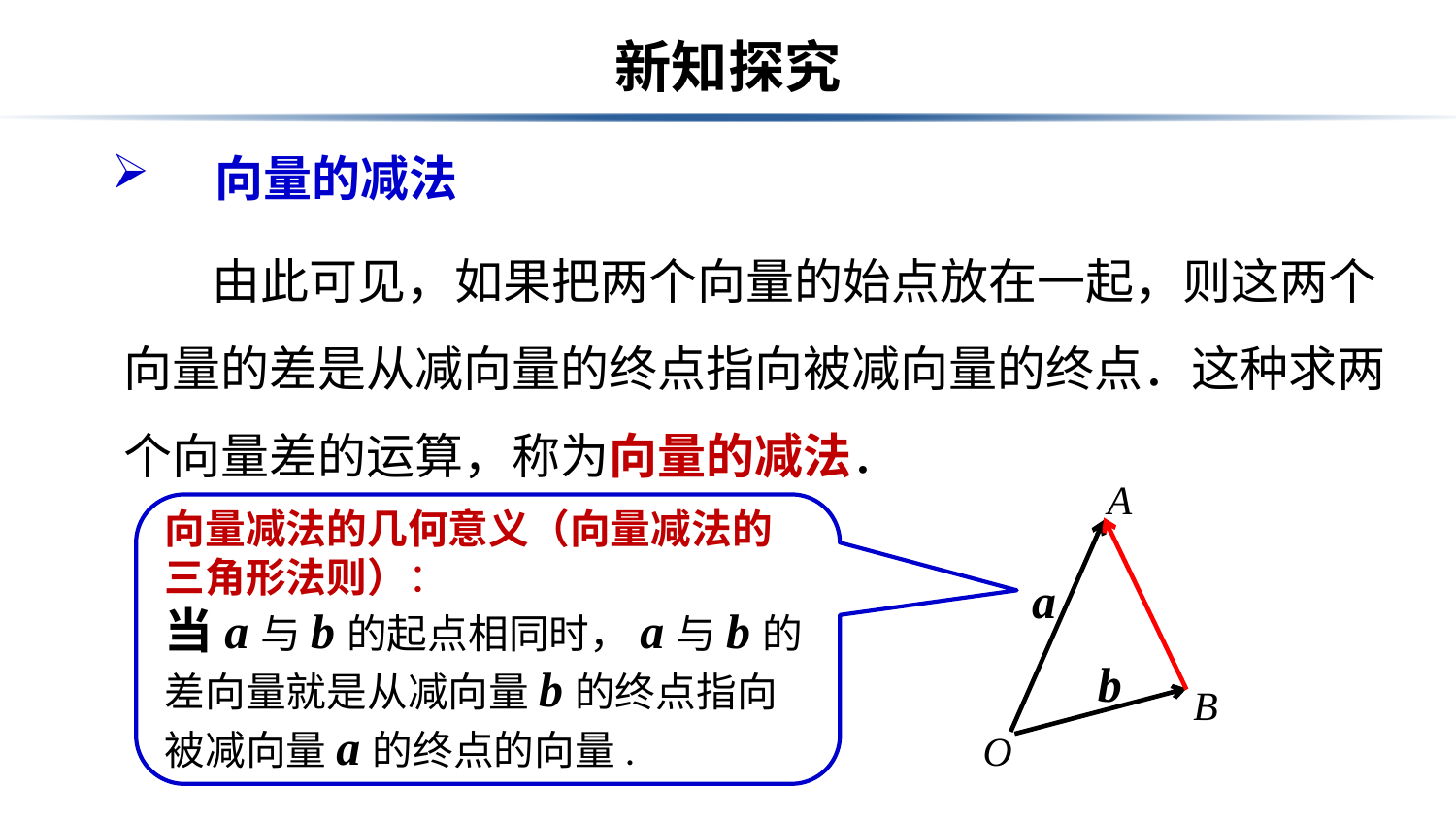

# 新知探究
　向量的减法
       由此可见，如果把两个向量的始点放在一起，则这两个向量的差是从减向量的终点指向被减向量的终点．这种求两个向量差的运算，称为向量的减法．
A
a
b
B
O
向量减法的几何意义（向量减法的三角形法则）：
当a与b的起点相同时，a与b的差向量就是从减向量b的终点指向被减向量a的终点的向量.